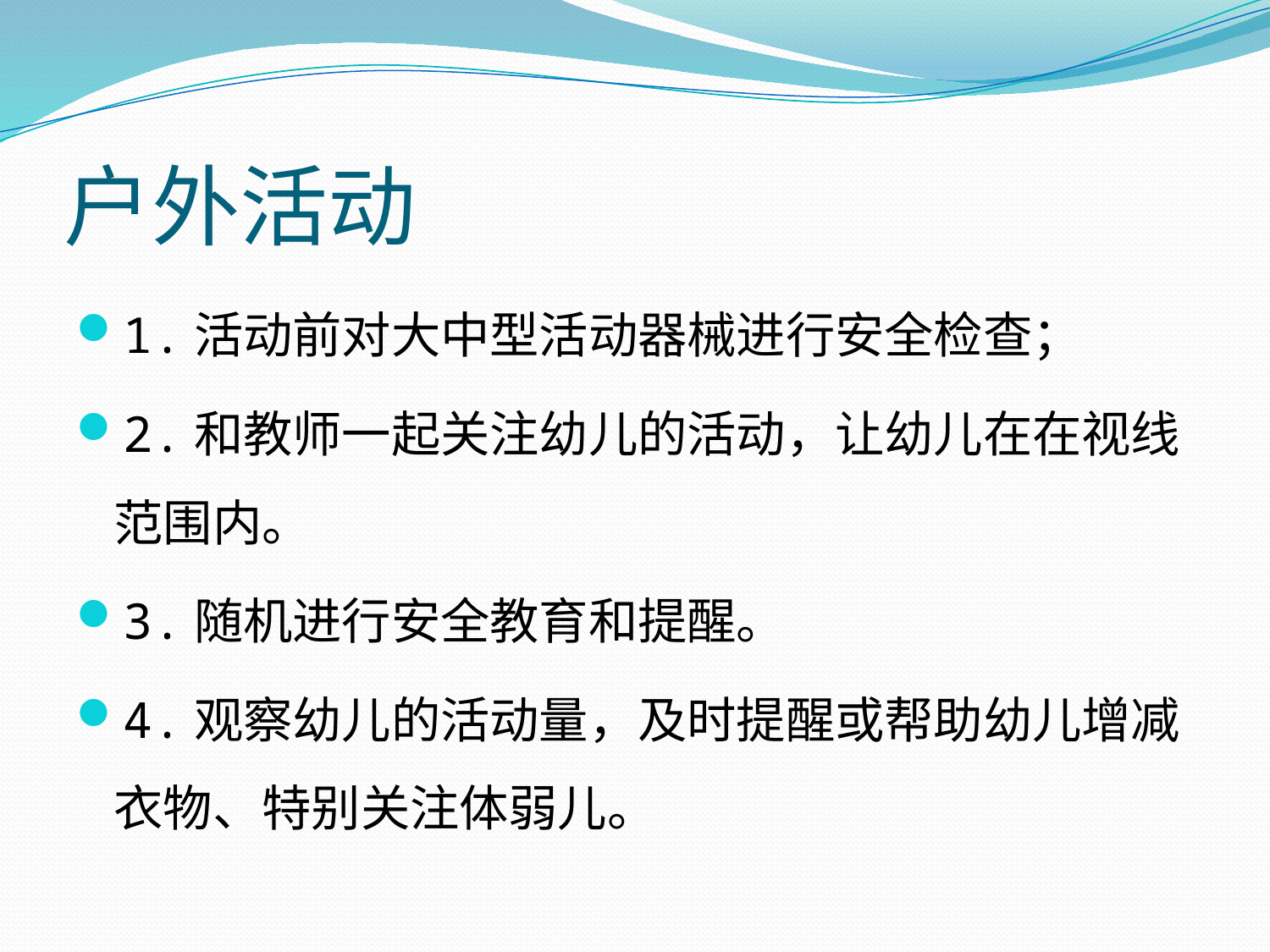

# 户外活动
1.活动前对大中型活动器械进行安全检查；
2.和教师一起关注幼儿的活动，让幼儿在在视线范围内。
3.随机进行安全教育和提醒。
4.观察幼儿的活动量，及时提醒或帮助幼儿增减衣物、特别关注体弱儿。